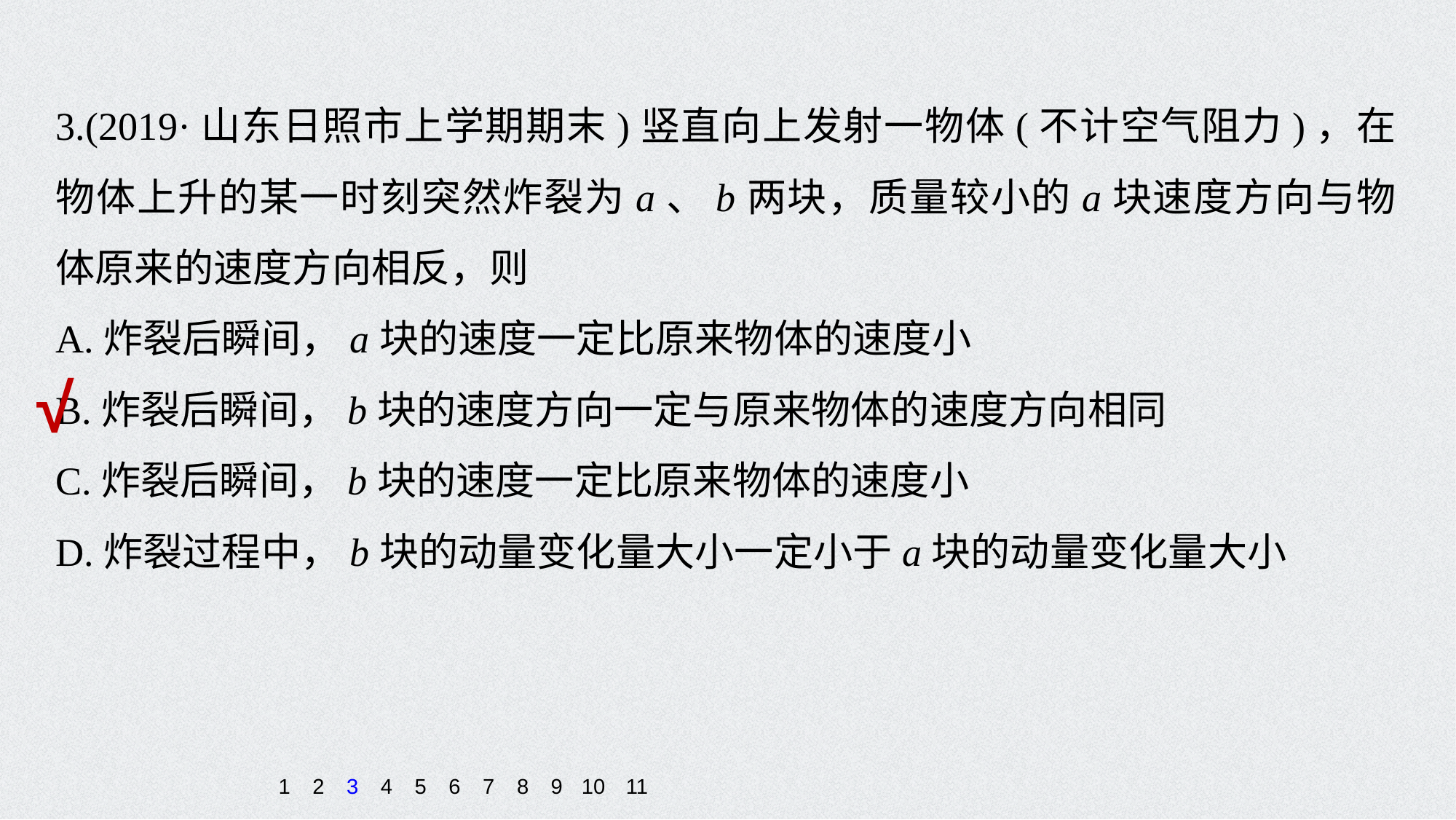

3.(2019·山东日照市上学期期末)竖直向上发射一物体(不计空气阻力)，在物体上升的某一时刻突然炸裂为a、b两块，质量较小的a块速度方向与物体原来的速度方向相反，则
A.炸裂后瞬间，a块的速度一定比原来物体的速度小
B.炸裂后瞬间，b块的速度方向一定与原来物体的速度方向相同
C.炸裂后瞬间，b块的速度一定比原来物体的速度小
D.炸裂过程中，b块的动量变化量大小一定小于a块的动量变化量大小
√
1
2
3
4
5
6
7
8
9
10
11